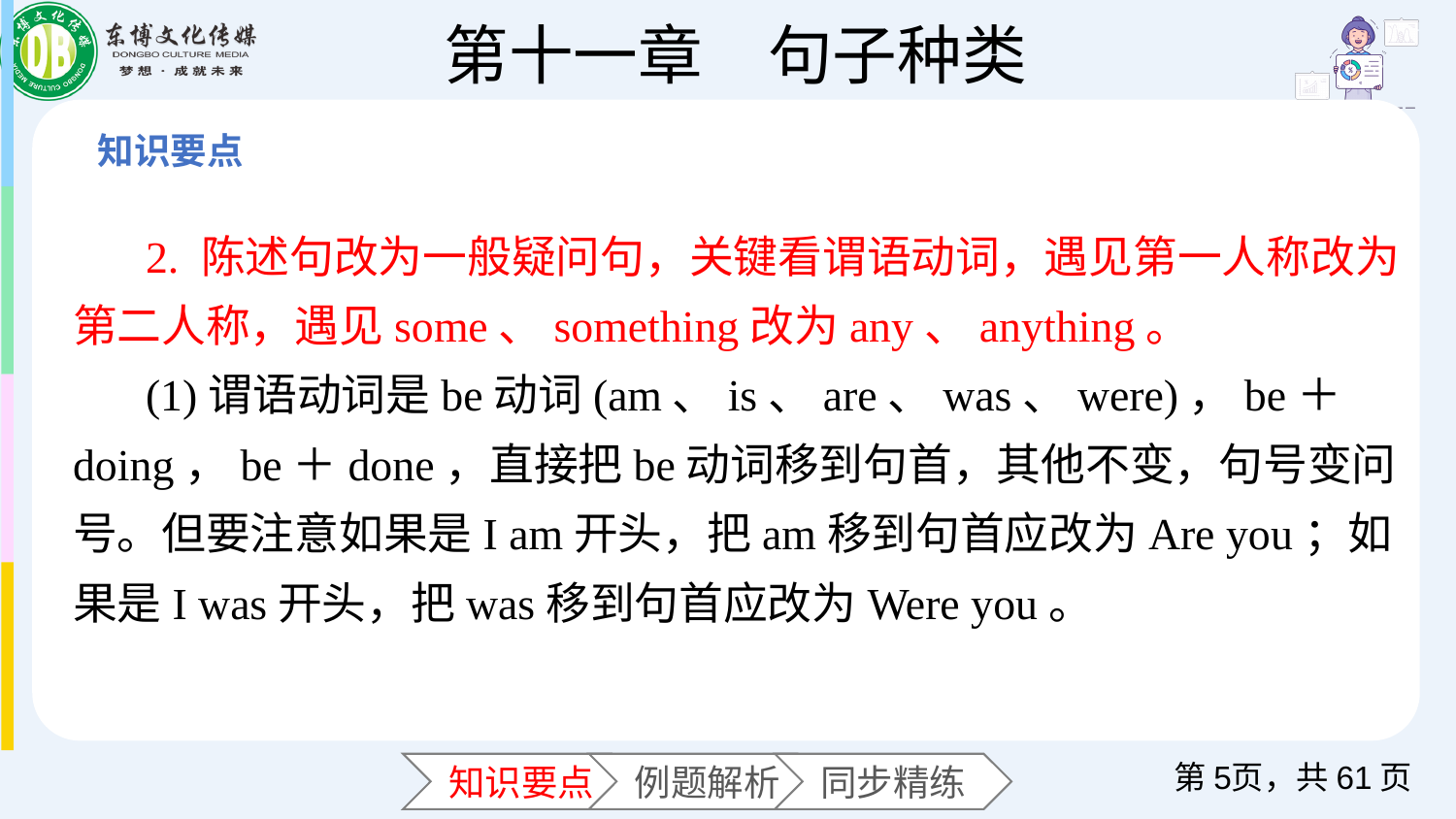

2. 陈述句改为一般疑问句，关键看谓语动词，遇见第一人称改为第二人称，遇见some、something改为any、anything。
(1)谓语动词是be动词(am、is、are、was、were)，be＋doing，be＋done，直接把be动词移到句首，其他不变，句号变问号。但要注意如果是I am开头，把am移到句首应改为Are you；如果是I was开头，把was移到句首应改为Were you。